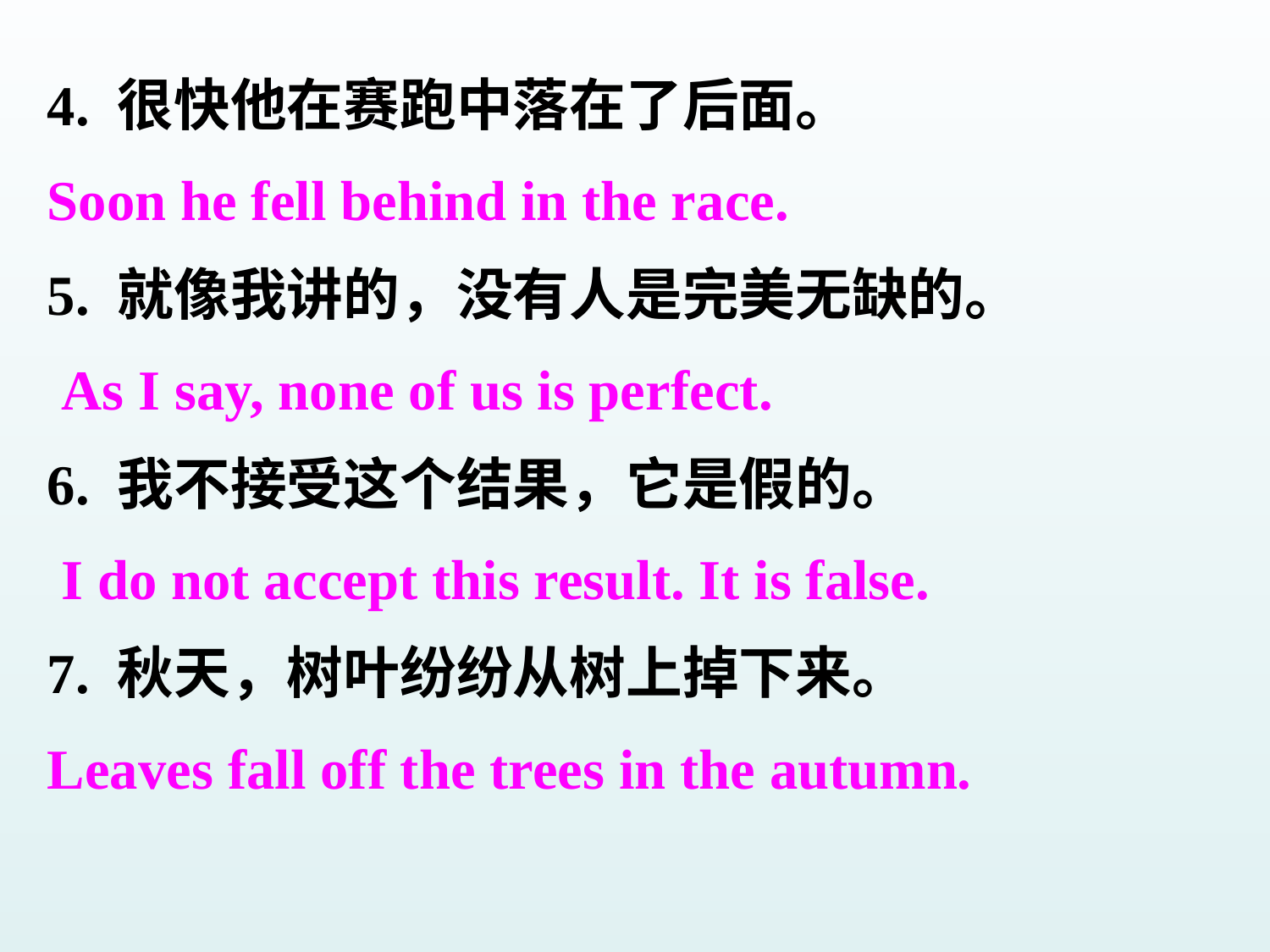

4. 很快他在赛跑中落在了后面。
Soon he fell behind in the race.
5. 就像我讲的，没有人是完美无缺的。
 As I say, none of us is perfect.
6. 我不接受这个结果，它是假的。
 I do not accept this result. It is false.
7. 秋天，树叶纷纷从树上掉下来。
Leaves fall off the trees in the autumn.